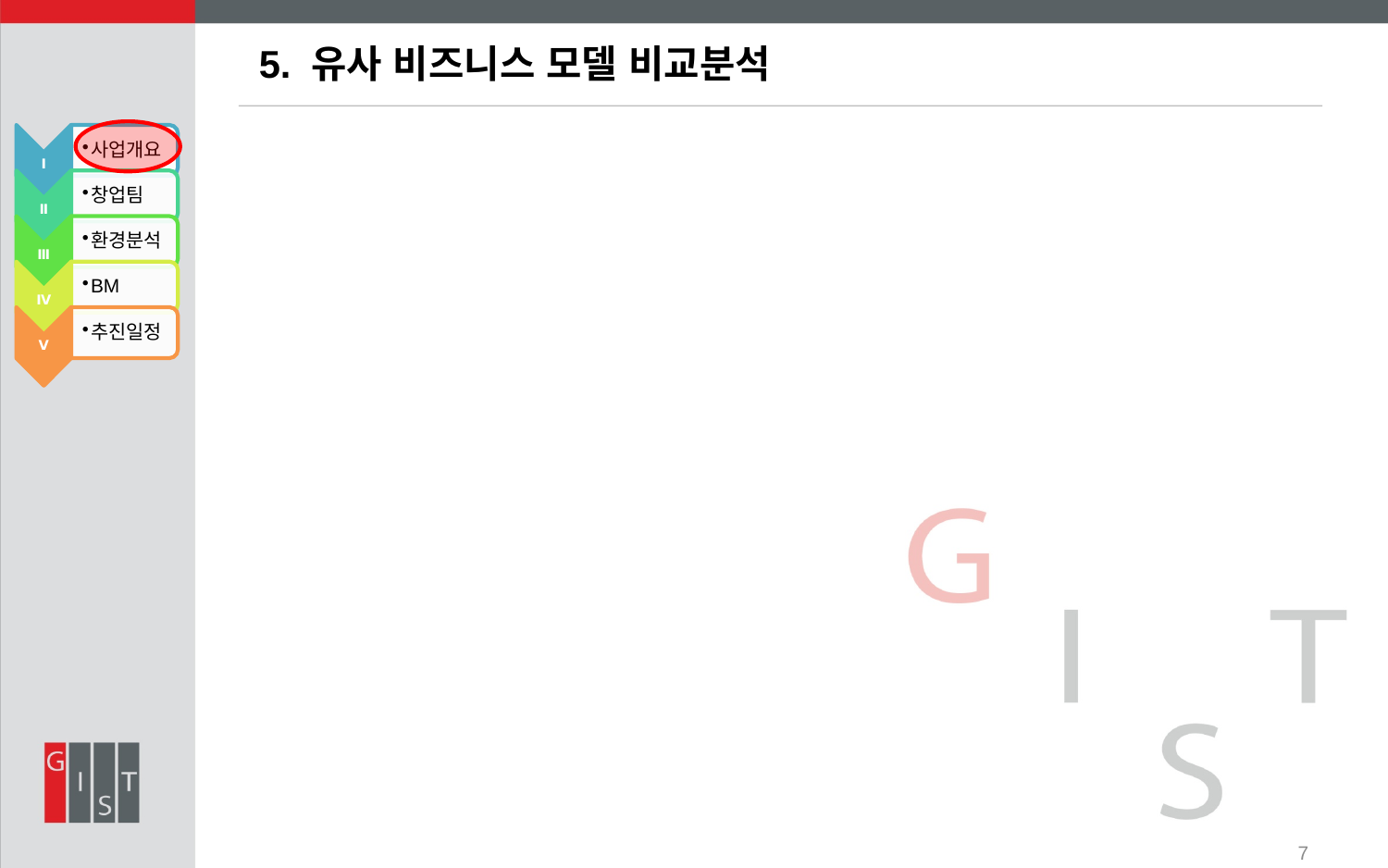

5. 유사 비즈니스 모델 비교분석

Ⅰ
사업개요
Ⅱ
창업팀
Ⅲ
환경분석
Ⅳ
BM
Ⅴ
추진일정

7